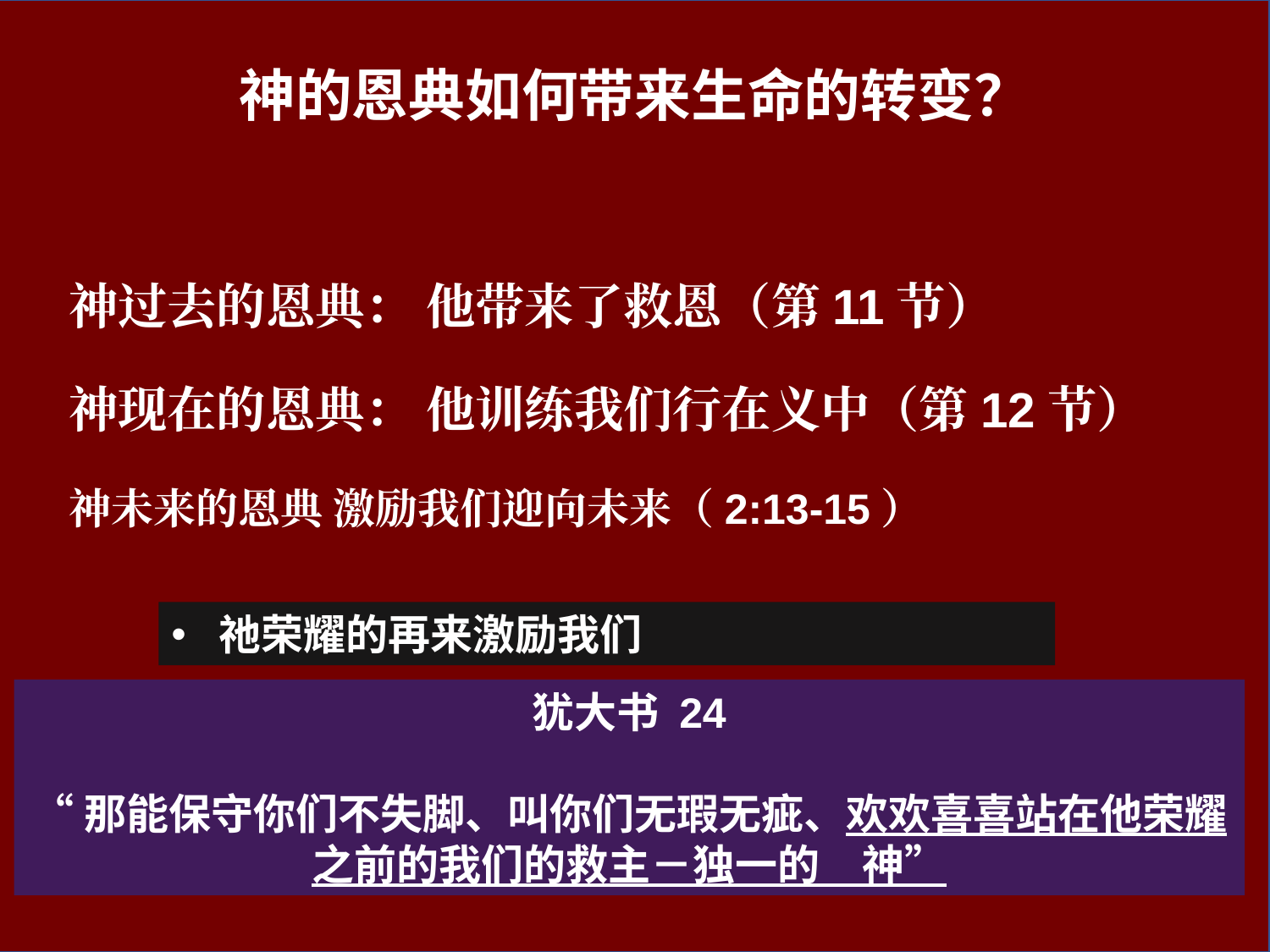

神的恩典如何带来生命的转变？
神过去的恩典： 他带来了救恩（第11节）
神现在的恩典： 他训练我们行在义中（第12节）
神未来的恩典 激励我们迎向未来（2:13-15）
祂荣耀的再来激励我们
犹大书 24

“那能保守你们不失脚、叫你们无瑕无疵、欢欢喜喜站在他荣耀之前的我们的救主－独一的　神”